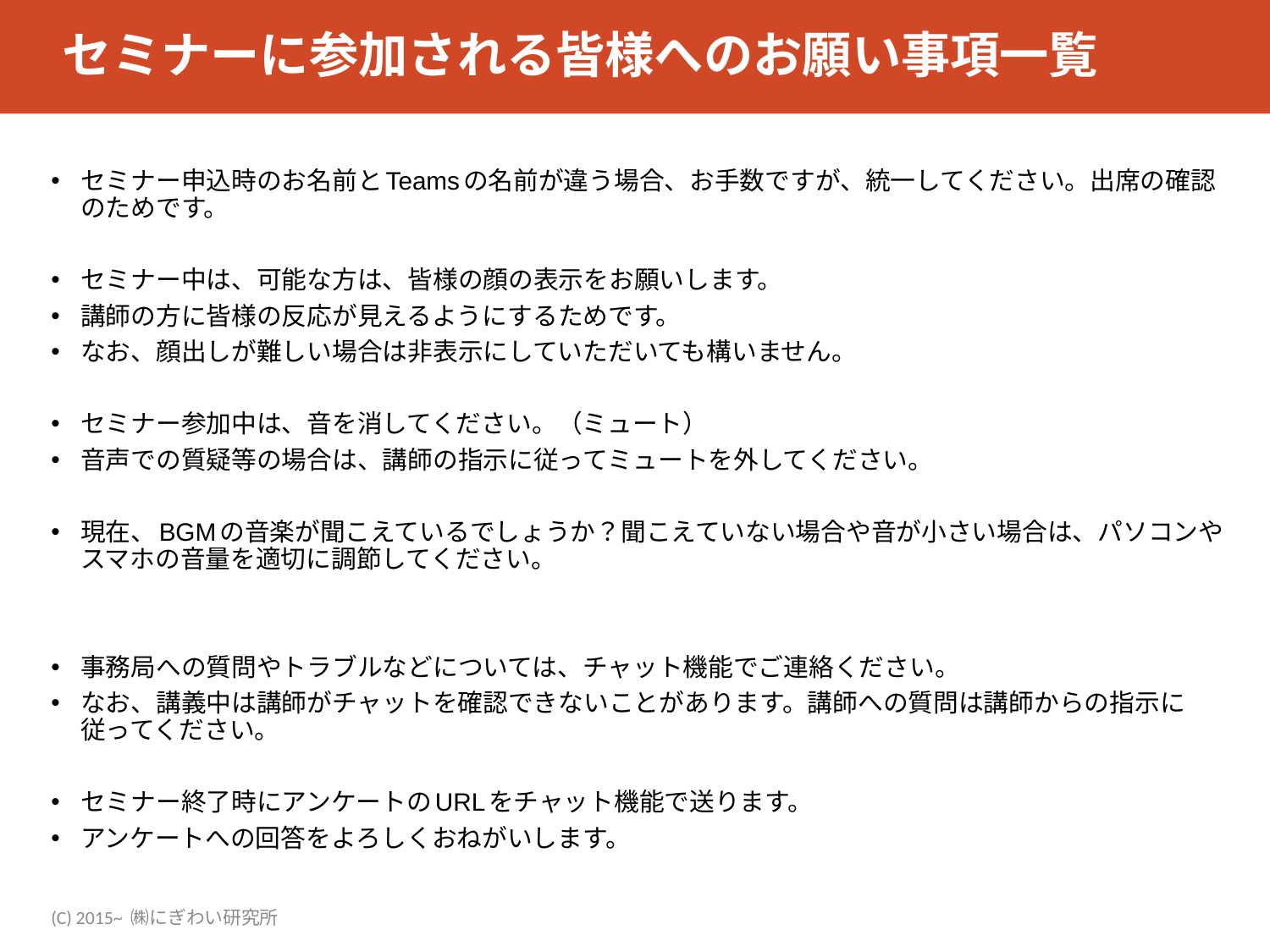

# セミナーに参加される皆様へのお願い事項一覧
2
セミナー申込時のお名前とTeamsの名前が違う場合、お手数ですが、統一してください。出席の確認のためです。

セミナー中は、可能な方は、皆様の顔の表示をお願いします。
講師の方に皆様の反応が見えるようにするためです。
なお、顔出しが難しい場合は非表示にしていただいても構いません。

セミナー参加中は、音を消してください。（ミュート）
音声での質疑等の場合は、講師の指示に従ってミュートを外してください。

現在、BGMの音楽が聞こえているでしょうか？聞こえていない場合や音が小さい場合は、パソコンやスマホの音量を適切に調節してください。

事務局への質問やトラブルなどについては、チャット機能でご連絡ください。
なお、講義中は講師がチャットを確認できないことがあります。講師への質問は講師からの指示に従ってください。

セミナー終了時にアンケートのURLをチャット機能で送ります。
アンケートへの回答をよろしくおねがいします。

(C) 2015~ ㈱にぎわい研究所